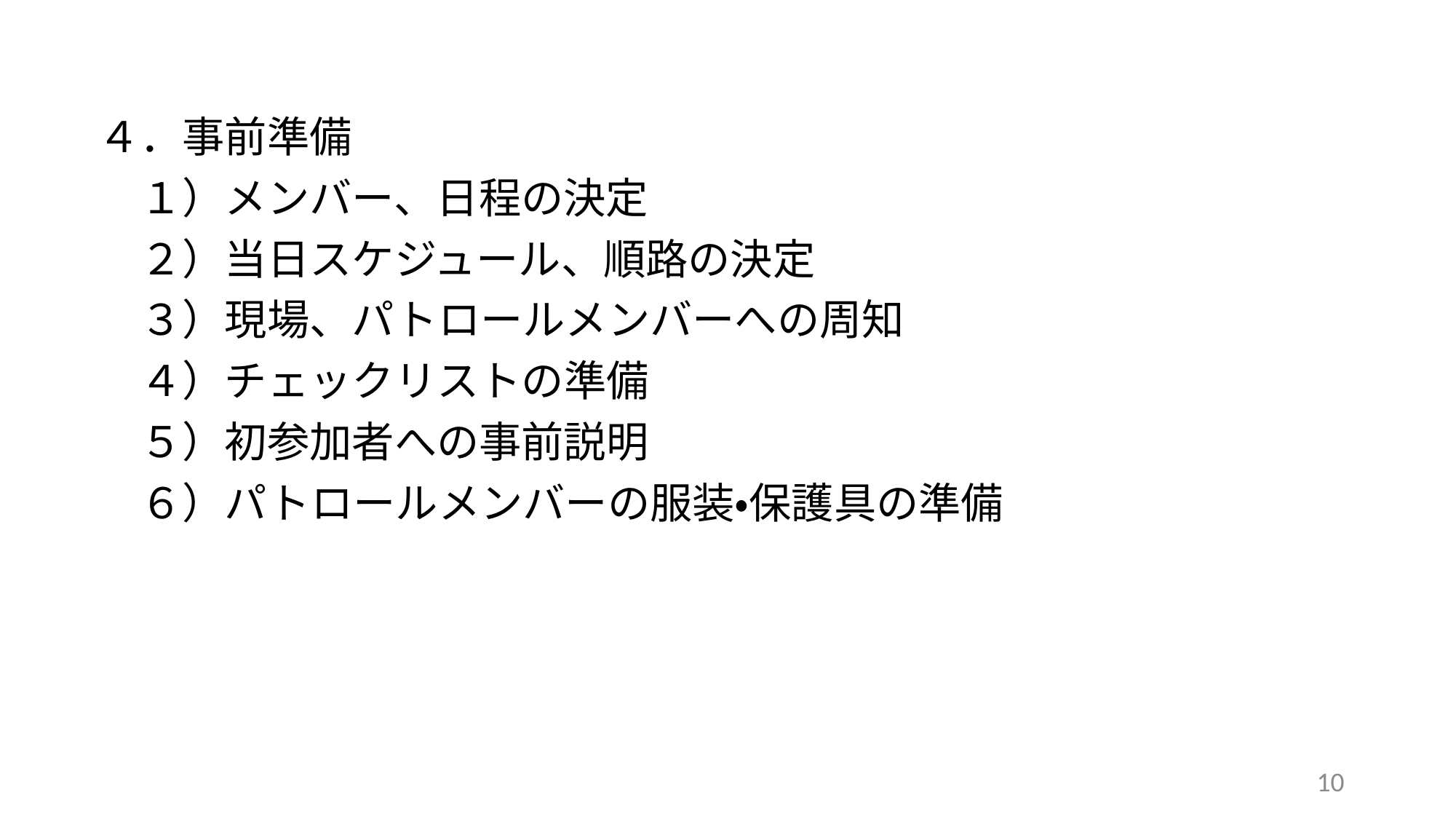

４．事前準備
　１）メンバー、日程の決定
　２）当日スケジュール、順路の決定
　３）現場、パトロールメンバーへの周知
　４）チェックリストの準備
　５）初参加者への事前説明
　６）パトロールメンバーの服装・保護具の準備
10